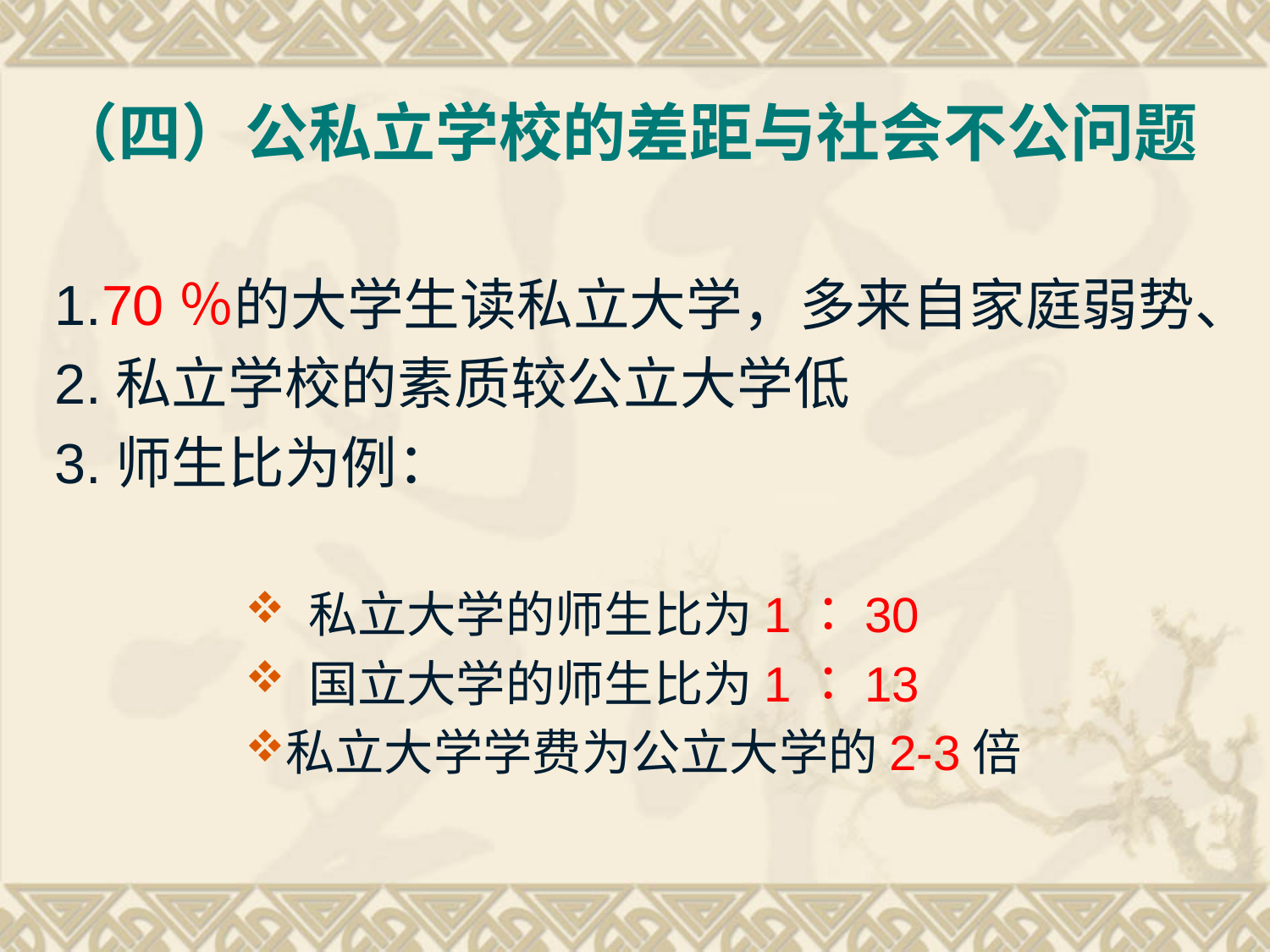

（四）公私立学校的差距与社会不公问题

1.70％的大学生读私立大学，多来自家庭弱势、
2.私立学校的素质较公立大学低
3.师生比为例：

 私立大学的师生比为1：30
 国立大学的师生比为1：13
私立大学学费为公立大学的2-3倍